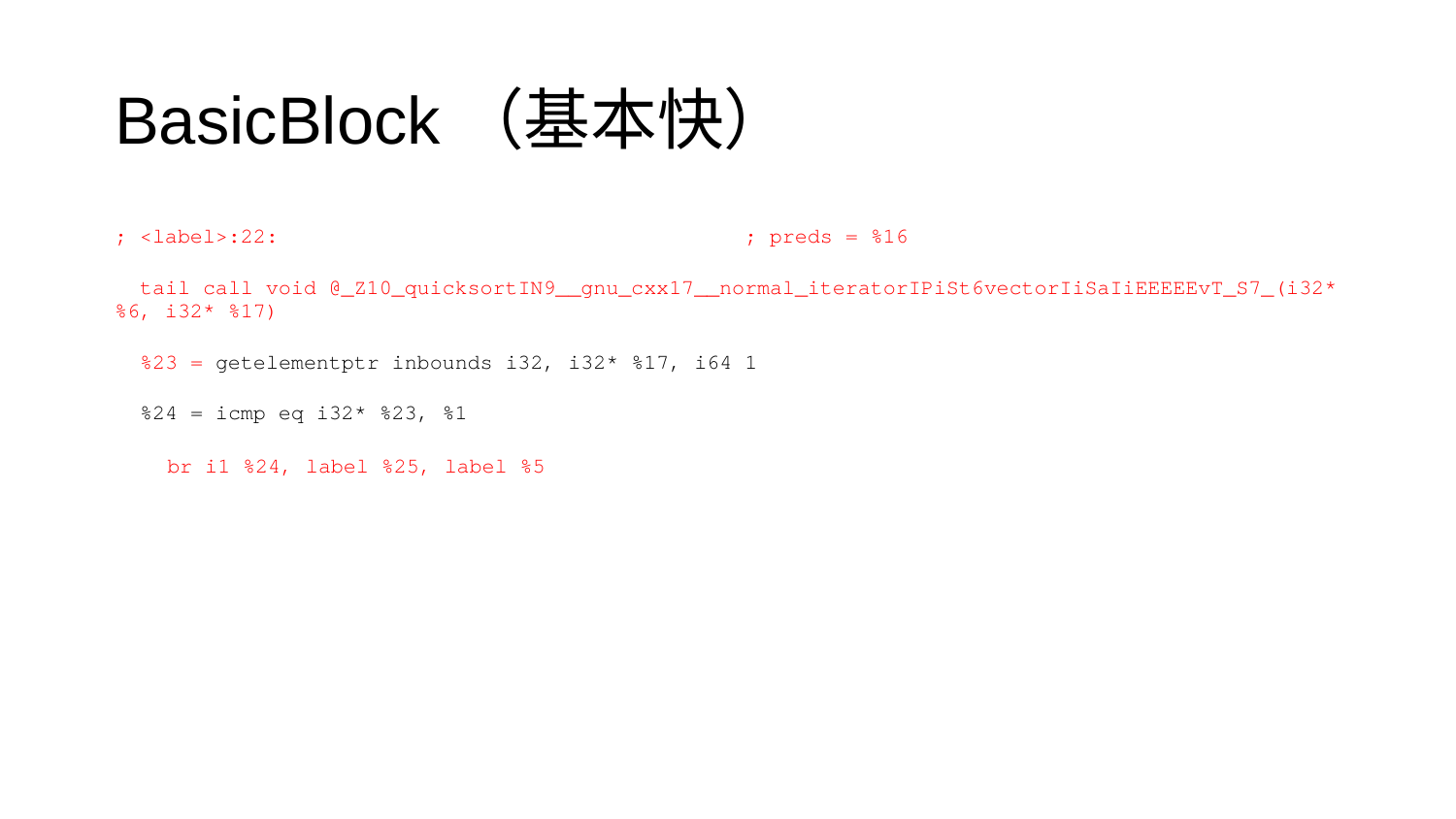

# BasicBlock（基本快）
; <label>:22:                                     ; preds = %16
  tail call void @_Z10_quicksortIN9__gnu_cxx17__normal_iteratorIPiSt6vectorIiSaIiEEEEEvT_S7_(i32* %6, i32* %17)
  %23 = getelementptr inbounds i32, i32* %17, i64 1
  %24 = icmp eq i32* %23, %1
  br i1 %24, label %25, label %5